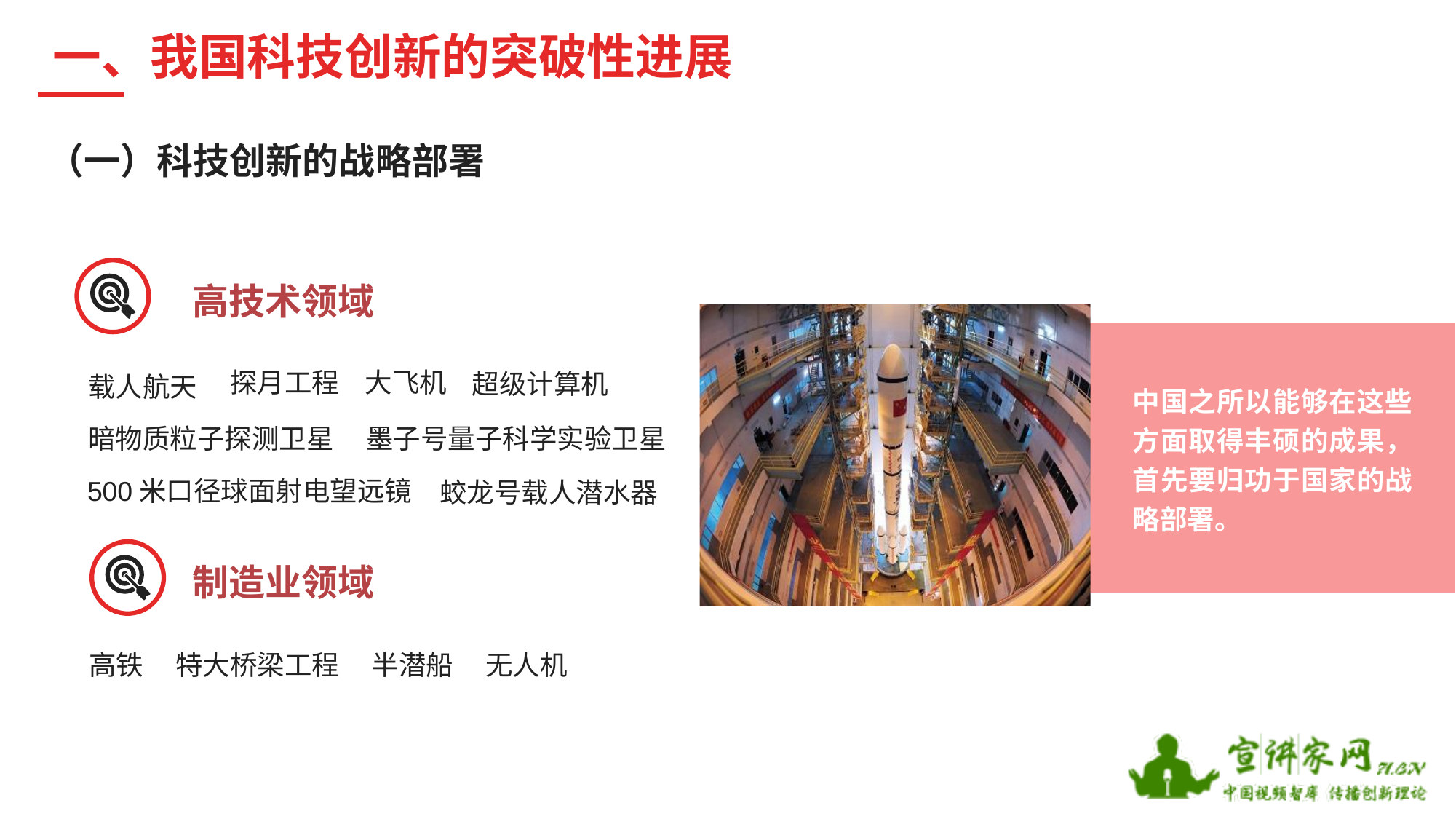

一、我国科技创新的突破性进展
（一）科技创新的战略部署

高技术领域

载人航天
探月工程
大飞机
超级计算机
中国之所以能够在这些方面取得丰硕的成果，首先要归功于国家的战略部署。
暗物质粒子探测卫星
墨子号量子科学实验卫星
蛟龙号载人潜水器
500米口径球面射电望远镜

制造业领域

高铁
特大桥梁工程
半潜船
无人机